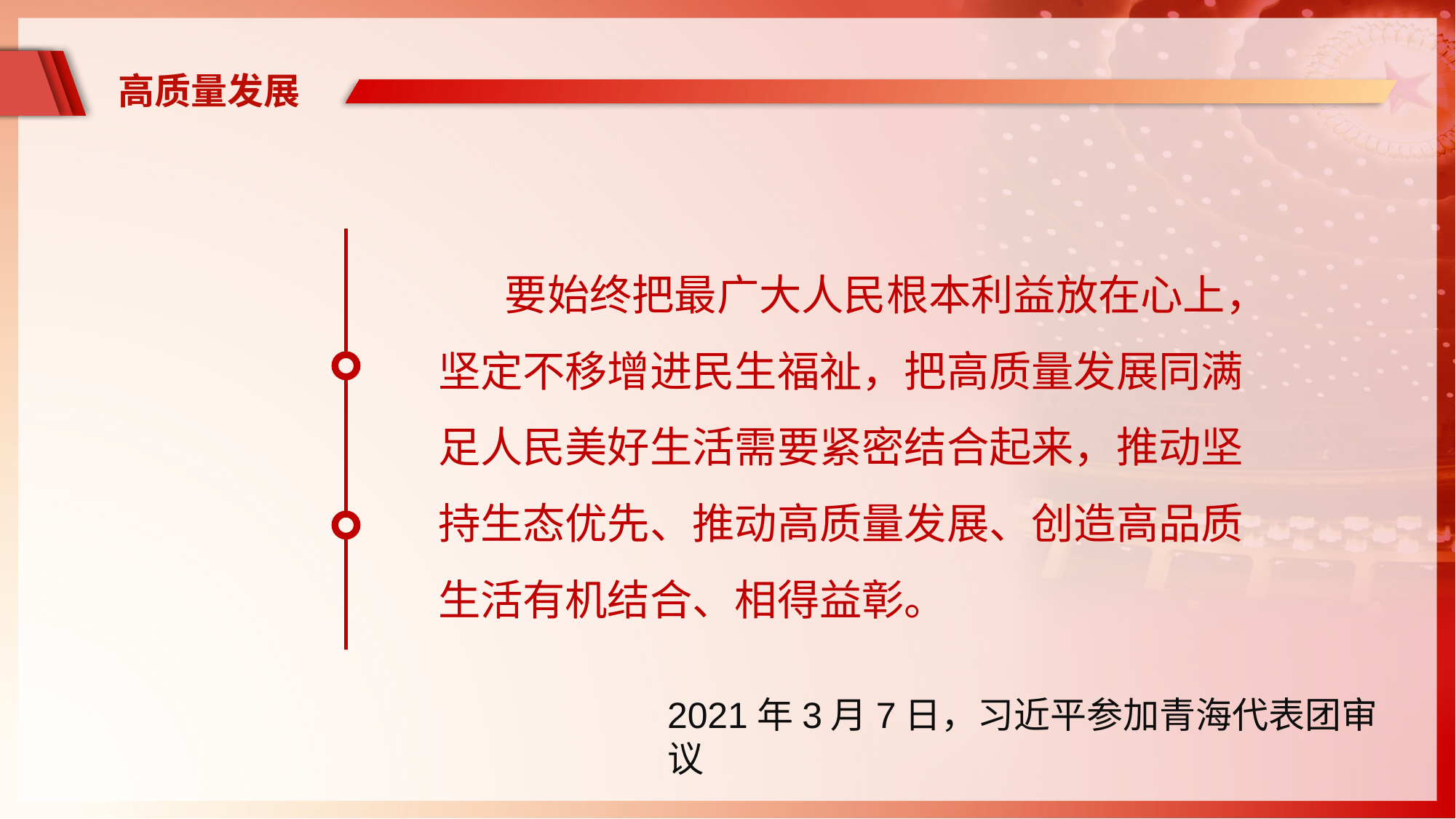

高质量发展

      要始终把最广大人民根本利益放在心上，坚定不移增进民生福祉，把高质量发展同满足人民美好生活需要紧密结合起来，推动坚持生态优先、推动高质量发展、创造高品质生活有机结合、相得益彰。

2021年3月7日，习近平参加青海代表团审议